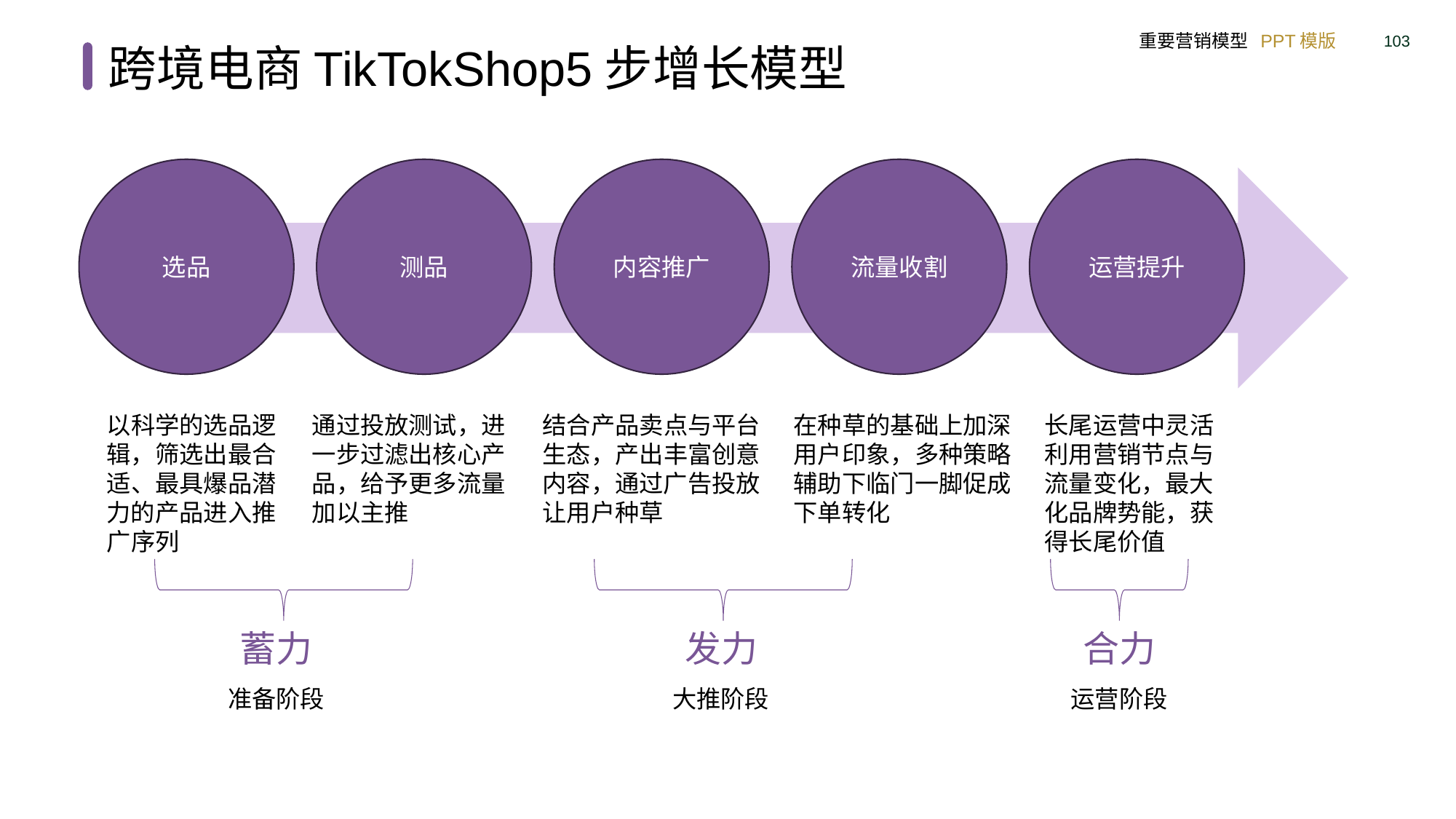

跨境电商TikTokShop5步增长模型
选品
测品
内容推广
流量收割
运营提升

以科学的选品逻辑，筛选出最合适、最具爆品潜力的产品进入推广序列
通过投放测试，进一步过滤出核心产品，给予更多流量加以主推
结合产品卖点与平台生态，产出丰富创意内容，通过广告投放让用户种草
在种草的基础上加深用户印象，多种策略辅助下临门一脚促成下单转化
长尾运营中灵活利用营销节点与流量变化，最大化品牌势能，获得长尾价值

蓄力

准备阶段
发力

大推阶段
合力

运营阶段